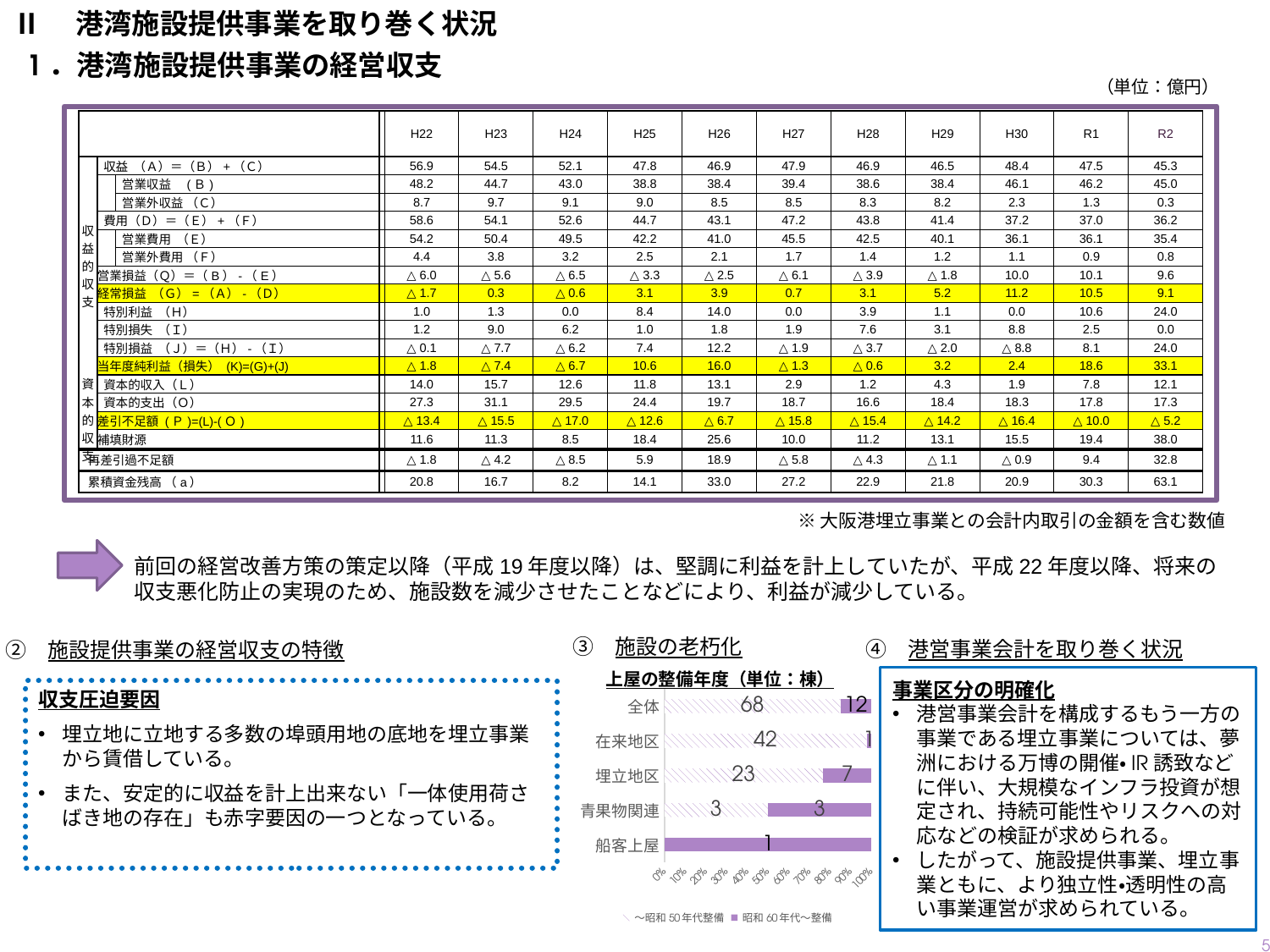

Ⅱ　港湾施設提供事業を取り巻く状況
1．港湾施設提供事業の経営収支
（単位：億円）

|  |  |  |  | H22 | H23 | H24 | H25 | H26 | H27 | H28 | H29 | H30 | R1 | R2 |
| --- | --- | --- | --- | --- | --- | --- | --- | --- | --- | --- | --- | --- | --- | --- |
| 収益的収支 | 収益 （Ａ）＝（Ｂ）+（Ｃ） |  |  | 56.9 | 54.5 | 52.1 | 47.8 | 46.9 | 47.9 | 46.9 | 46.5 | 48.4 | 47.5 | 45.3 |
|  |  | 営業収益　(Ｂ) |  | 48.2 | 44.7 | 43.0 | 38.8 | 38.4 | 39.4 | 38.6 | 38.4 | 46.1 | 46.2 | 45.0 |
|  |  | 営業外収益 （Ｃ） |  | 8.7 | 9.7 | 9.1 | 9.0 | 8.5 | 8.5 | 8.3 | 8.2 | 2.3 | 1.3 | 0.3 |
|  | 費用（Ｄ）＝（Ｅ）+（Ｆ） |  |  | 58.6 | 54.1 | 52.6 | 44.7 | 43.1 | 47.2 | 43.8 | 41.4 | 37.2 | 37.0 | 36.2 |
|  |  | 営業費用 （Ｅ） |  | 54.2 | 50.4 | 49.5 | 42.2 | 41.0 | 45.5 | 42.5 | 40.1 | 36.1 | 36.1 | 35.4 |
|  |  | 営業外費用 （Ｆ） |  | 4.4 | 3.8 | 3.2 | 2.5 | 2.1 | 1.7 | 1.4 | 1.2 | 1.1 | 0.9 | 0.8 |
|  | 営業損益（Ｑ）＝（B）-（E） |  |  | △ 6.0 | △ 5.6 | △ 6.5 | △ 3.3 | △ 2.5 | △ 6.1 | △ 3.9 | △ 1.8 | 10.0 | 10.1 | 9.6 |
|  | 経常損益 （Ｇ）=（Ａ）-（Ｄ） |  |  | △ 1.7 | 0.3 | △ 0.6 | 3.1 | 3.9 | 0.7 | 3.1 | 5.2 | 11.2 | 10.5 | 9.1 |
|  | 特別利益 （Ｈ） |  |  | 1.0 | 1.3 | 0.0 | 8.4 | 14.0 | 0.0 | 3.9 | 1.1 | 0.0 | 10.6 | 24.0 |
|  | 特別損失 （Ｉ） |  |  | 1.2 | 9.0 | 6.2 | 1.0 | 1.8 | 1.9 | 7.6 | 3.1 | 8.8 | 2.5 | 0.0 |
|  | 特別損益 （Ｊ）＝（Ｈ）-（Ｉ） |  |  | △ 0.1 | △ 7.7 | △ 6.2 | 7.4 | 12.2 | △ 1.9 | △ 3.7 | △ 2.0 | △ 8.8 | 8.1 | 24.0 |
|  | 当年度純利益（損失） (K)=(G)+(J) |  |  | △ 1.8 | △ 7.4 | △ 6.7 | 10.6 | 16.0 | △ 1.3 | △ 0.6 | 3.2 | 2.4 | 18.6 | 33.1 |
| 資本的収支 | 資本的収入（Ｌ） |  |  | 14.0 | 15.7 | 12.6 | 11.8 | 13.1 | 2.9 | 1.2 | 4.3 | 1.9 | 7.8 | 12.1 |
|  | 資本的支出（Ｏ） |  |  | 27.3 | 31.1 | 29.5 | 24.4 | 19.7 | 18.7 | 16.6 | 18.4 | 18.3 | 17.8 | 17.3 |
|  | 差引不足額 (Ｐ)=(L)-(Ｏ) |  |  | △ 13.4 | △ 15.5 | △ 17.0 | △ 12.6 | △ 6.7 | △ 15.8 | △ 15.4 | △ 14.2 | △ 16.4 | △ 10.0 | △ 5.2 |
|  | 補填財源 |  |  | 11.6 | 11.3 | 8.5 | 18.4 | 25.6 | 10.0 | 11.2 | 13.1 | 15.5 | 19.4 | 38.0 |
| 再差引過不足額 |  |  |  | △ 1.8 | △ 4.2 | △ 8.5 | 5.9 | 18.9 | △ 5.8 | △ 4.3 | △ 1.1 | △ 0.9 | 9.4 | 32.8 |
| 累積資金残高 （a） |  |  |  | 20.8 | 16.7 | 8.2 | 14.1 | 33.0 | 27.2 | 22.9 | 21.8 | 20.9 | 30.3 | 63.1 |
※大阪港埋立事業との会計内取引の金額を含む数値

前回の経営改善方策の策定以降（平成19年度以降）は、堅調に利益を計上していたが、平成22年度以降、将来の収支悪化防止の実現のため、施設数を減少させたことなどにより、利益が減少している。
　③　施設の老朽化
　②　施設提供事業の経営収支の特徴
　④　港営事業会計を取り巻く状況
上屋の整備年度（単位：棟）
事業区分の明確化
港営事業会計を構成するもう一方の事業である埋立事業については、夢洲における万博の開催・IR誘致などに伴い、大規模なインフラ投資が想定され、持続可能性やリスクへの対応などの検証が求められる。
したがって、施設提供事業、埋立事業ともに、より独立性・透明性の高い事業運営が求められている。
収支圧迫要因
埋立地に立地する多数の埠頭用地の底地を埋立事業から賃借している。
また、安定的に収益を計上出来ない「一体使用荷さばき地の存在」も赤字要因の一つとなっている。

### Chart

| Category | ～昭和50年代整備 | 昭和60年代～整備 |
|---|---|---|
| 船客上屋 | None | 1.0 |
| 青果物関連 | 3.0 | 3.0 |
| 埋立地区 | 23.0 | 7.0 |
| 在来地区 | 42.0 | 1.0 |
| 全体 | 68.0 | 12.0 |
5